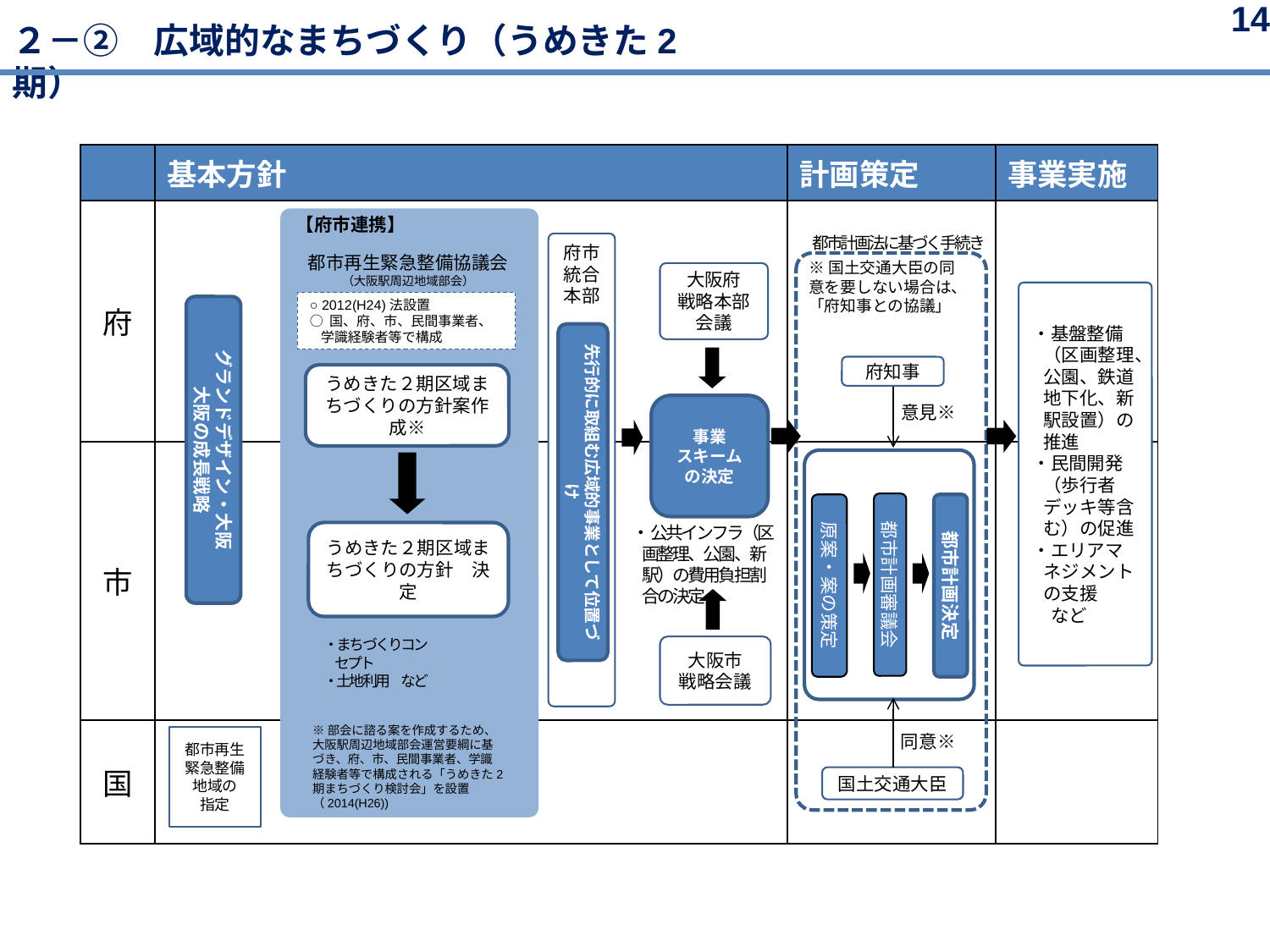

14
２－②　広域的なまちづくり（うめきた2期）
|  | 基本方針 | 計画策定 | 事業実施 |
| --- | --- | --- | --- |
| 府 |  |  |  |
| 市 |  |  |  |
| 国 |  |  |  |
【府市連携】

都市計画法に基づく手続き
府市統合本部
都市再生緊急整備協議会
（大阪駅周辺地域部会）

※国土交通大臣の同意を要しない場合は、「府知事との協議」

大阪府
戦略本部会議
・基盤整備（区画整理、公園、鉄道地下化、新駅設置）の推進
・民間開発（歩行者デッキ等含む）の促進
・エリアマネジメントの支援
　など
○ 2012(H24)法設置
○ 国、府、市、民間事業者、学識経験者等で構成
グランドデザイン・大阪
大阪の成長戦略
先行的に取組む広域的事業として位置づけ

府知事
うめきた２期区域まちづくりの方針案作成※
意見※
事業
スキームの決定

都市計画審議会
原案・案の策定
都市計画決定
・公共インフラ（区画整理、公園、新駅）の費用負担割合の決定
うめきた２期区域まちづくりの方針　決定

・まちづくりコンセプト
・土地利用　など
大阪市
戦略会議
同意※
都市再生緊急整備地域の
指定
※部会に諮る案を作成するため、大阪駅周辺地域部会運営要綱に基づき、府、市、民間事業者、学識経験者等で構成される「うめきた2期まちづくり検討会」を設置（2014(H26))
国土交通大臣